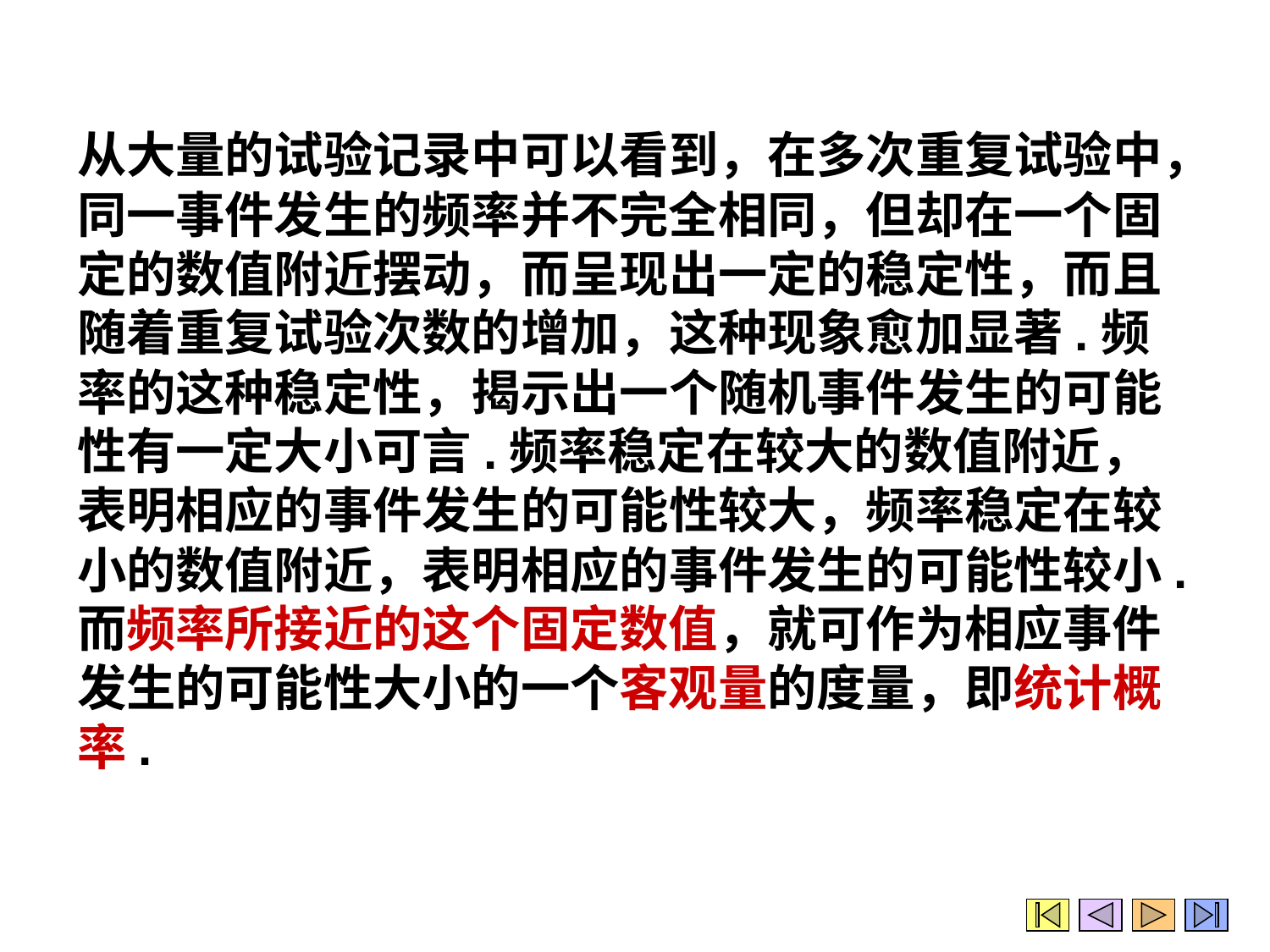

从大量的试验记录中可以看到，在多次重复试验中，
同一事件发生的频率并不完全相同，但却在一个固
定的数值附近摆动，而呈现出一定的稳定性，而且
随着重复试验次数的增加，这种现象愈加显著.频
率的这种稳定性，揭示出一个随机事件发生的可能
性有一定大小可言.频率稳定在较大的数值附近，
表明相应的事件发生的可能性较大，频率稳定在较
小的数值附近，表明相应的事件发生的可能性较小.
而频率所接近的这个固定数值，就可作为相应事件
发生的可能性大小的一个客观量的度量，即统计概
率.